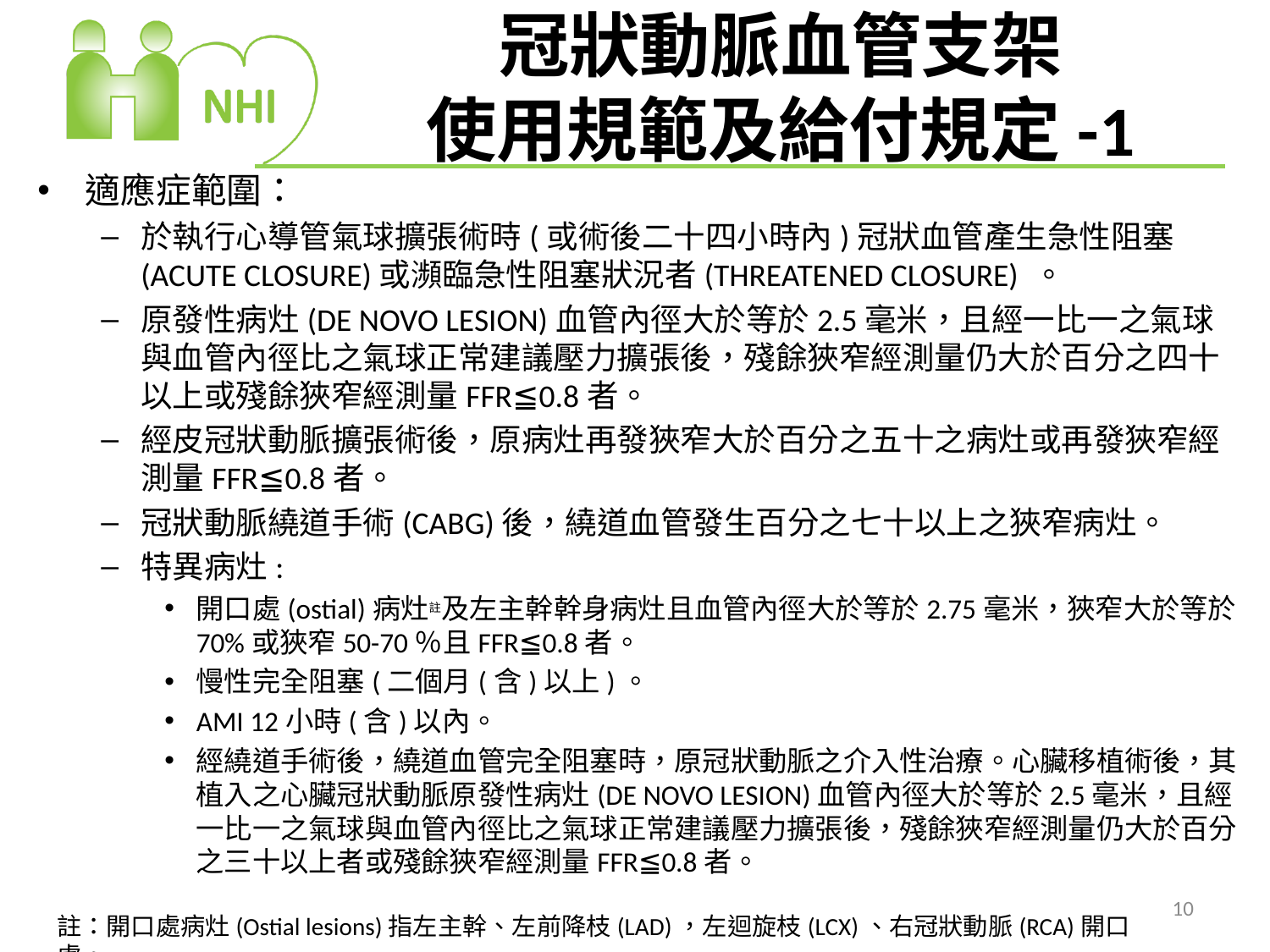

# 冠狀動脈血管支架 使用規範及給付規定-1
適應症範圍：
於執行心導管氣球擴張術時(或術後二十四小時內)冠狀血管產生急性阻塞(ACUTE CLOSURE)或瀕臨急性阻塞狀況者(THREATENED CLOSURE) 。
原發性病灶(DE NOVO LESION)血管內徑大於等於2.5毫米，且經一比一之氣球與血管內徑比之氣球正常建議壓力擴張後，殘餘狹窄經測量仍大於百分之四十以上或殘餘狹窄經測量FFR≦0.8者。
經皮冠狀動脈擴張術後，原病灶再發狹窄大於百分之五十之病灶或再發狹窄經測量FFR≦0.8者。
冠狀動脈繞道手術(CABG)後，繞道血管發生百分之七十以上之狹窄病灶。
特異病灶:
開口處(ostial)病灶註及左主幹幹身病灶且血管內徑大於等於2.75毫米，狹窄大於等於70%或狹窄50-70％且FFR≦0.8者。
慢性完全阻塞(二個月(含)以上)。
AMI 12小時(含)以內。
經繞道手術後，繞道血管完全阻塞時，原冠狀動脈之介入性治療。心臟移植術後，其植入之心臟冠狀動脈原發性病灶(DE NOVO LESION)血管內徑大於等於2.5毫米，且經一比一之氣球與血管內徑比之氣球正常建議壓力擴張後，殘餘狹窄經測量仍大於百分之三十以上者或殘餘狹窄經測量FFR≦0.8者。
10
註：開口處病灶(Ostial lesions)指左主幹、左前降枝(LAD)，左迴旋枝(LCX)、右冠狀動脈(RCA)開口處。